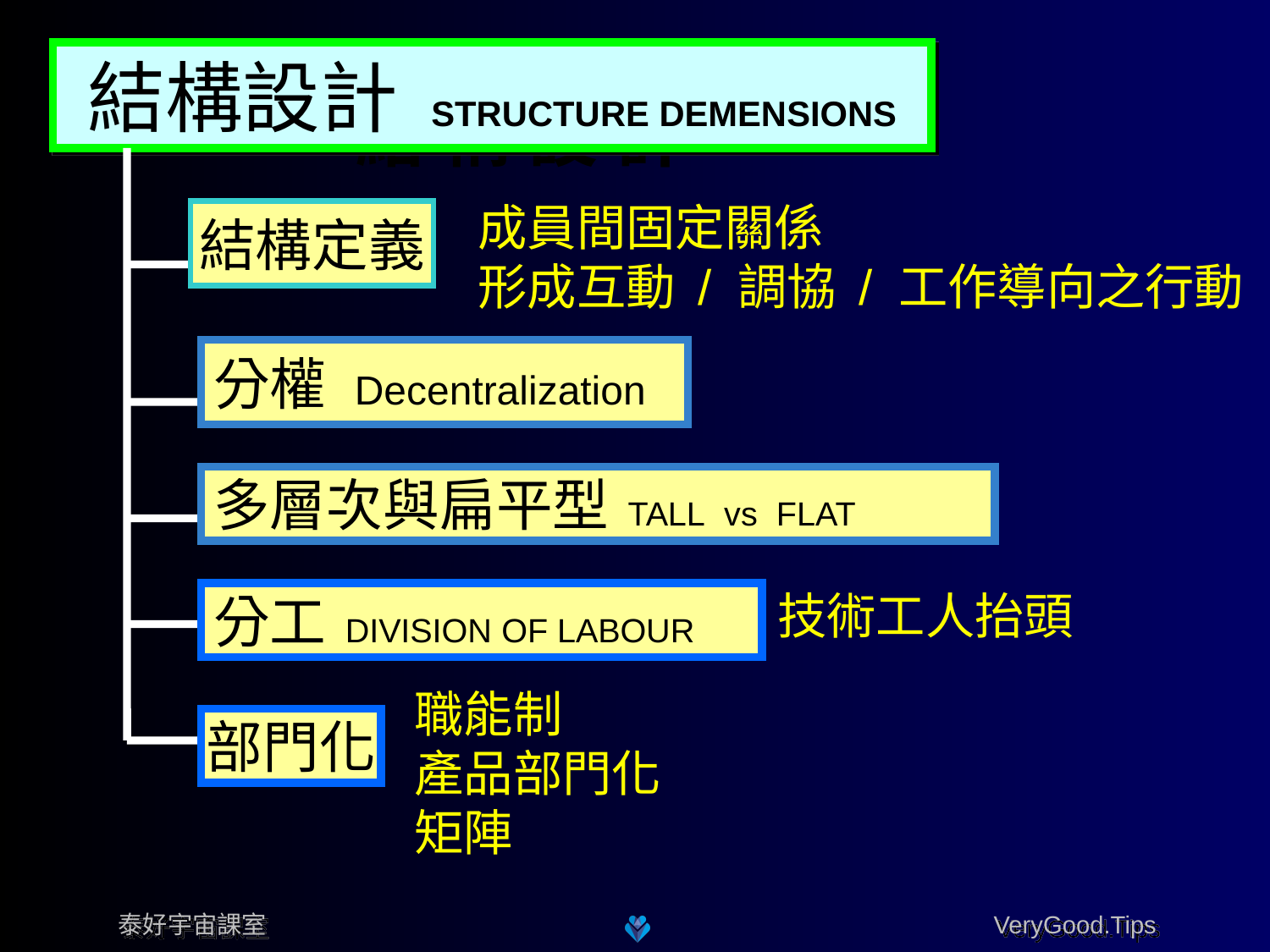

結構設計 STRUCTURE DEMENSIONS
結 構 設 計

成員間固定關係
形成互動 / 調協 / 工作導向之行動
結構定義

分權  Decentralization

多層次與扁平型 TALL  vs  FLAT

技術工人抬頭
分工 DIVISION OF LABOUR

職能制
產品部門化
矩陣
部門化